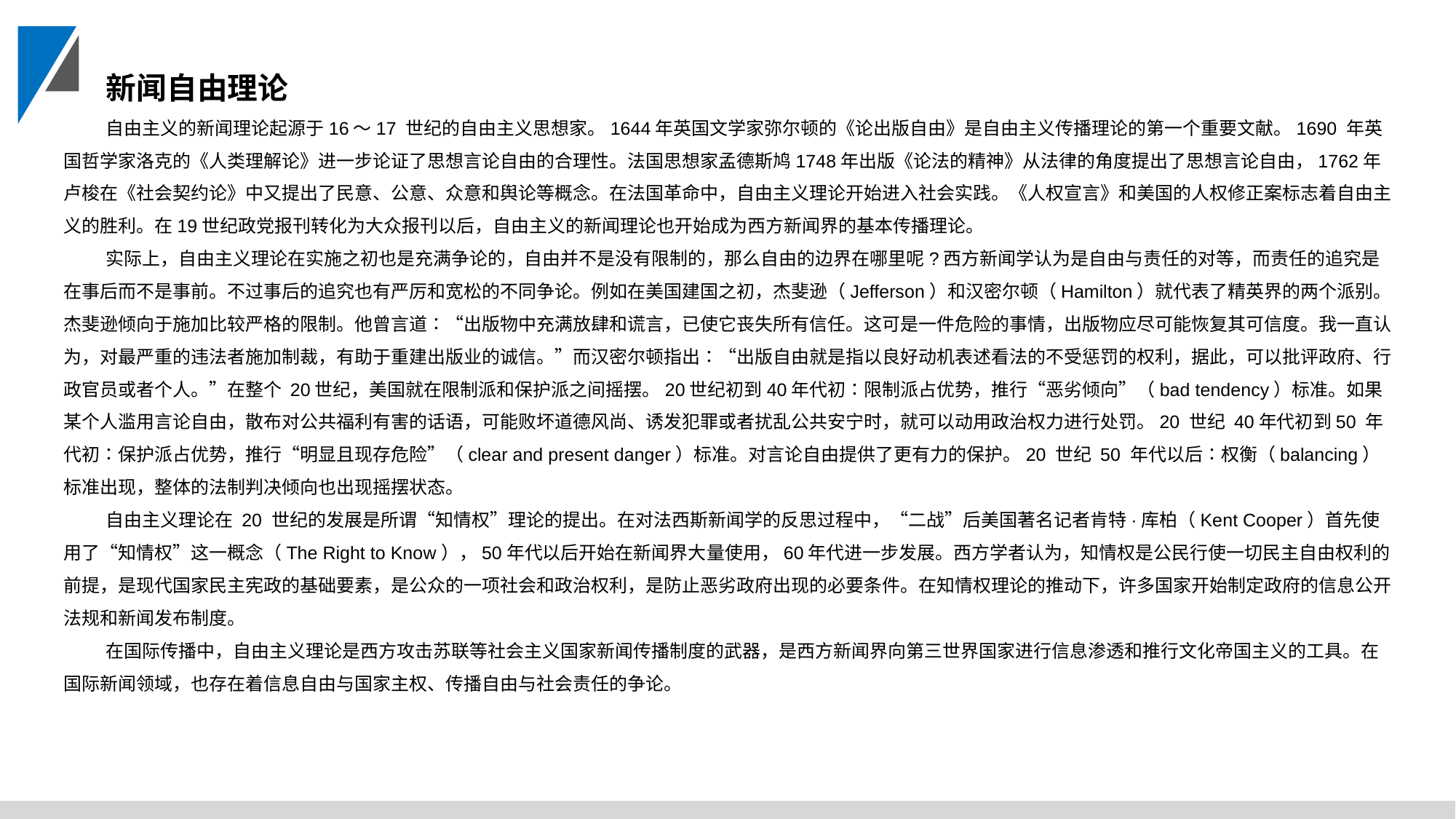

新闻自由理论
自由主义的新闻理论起源于16～17 世纪的自由主义思想家。1644年英国文学家弥尔顿的《论出版自由》是自由主义传播理论的第一个重要文献。1690 年英国哲学家洛克的《人类理解论》进一步论证了思想言论自由的合理性。法国思想家孟德斯鸠1748年出版《论法的精神》从法律的角度提出了思想言论自由，1762年卢梭在《社会契约论》中又提出了民意、公意、众意和舆论等概念。在法国革命中，自由主义理论开始进入社会实践。《人权宣言》和美国的人权修正案标志着自由主义的胜利。在19世纪政党报刊转化为大众报刊以后，自由主义的新闻理论也开始成为西方新闻界的基本传播理论。
实际上，自由主义理论在实施之初也是充满争论的，自由并不是没有限制的，那么自由的边界在哪里呢?西方新闻学认为是自由与责任的对等，而责任的追究是在事后而不是事前。不过事后的追究也有严厉和宽松的不同争论。例如在美国建国之初，杰斐逊（Jefferson）和汉密尔顿（Hamilton）就代表了精英界的两个派别。杰斐逊倾向于施加比较严格的限制。他曾言道∶“出版物中充满放肆和谎言，已使它丧失所有信任。这可是一件危险的事情，出版物应尽可能恢复其可信度。我一直认为，对最严重的违法者施加制裁，有助于重建出版业的诚信。”而汉密尔顿指出∶“出版自由就是指以良好动机表述看法的不受惩罚的权利，据此，可以批评政府、行政官员或者个人。”在整个 20世纪，美国就在限制派和保护派之间摇摆。20世纪初到40年代初∶限制派占优势，推行“恶劣倾向”（bad tendency）标准。如果某个人滥用言论自由，散布对公共福利有害的话语，可能败坏道德风尚、诱发犯罪或者扰乱公共安宁时，就可以动用政治权力进行处罚。20 世纪 40年代初到50 年代初∶保护派占优势，推行“明显且现存危险”（clear and present danger）标准。对言论自由提供了更有力的保护。20 世纪 50 年代以后∶权衡（balancing）标准出现，整体的法制判决倾向也出现摇摆状态。
自由主义理论在 20 世纪的发展是所谓“知情权”理论的提出。在对法西斯新闻学的反思过程中，“二战”后美国著名记者肯特·库柏（Kent Cooper）首先使用了“知情权”这一概念（The Right to Know），50年代以后开始在新闻界大量使用，60年代进一步发展。西方学者认为，知情权是公民行使一切民主自由权利的前提，是现代国家民主宪政的基础要素，是公众的一项社会和政治权利，是防止恶劣政府出现的必要条件。在知情权理论的推动下，许多国家开始制定政府的信息公开法规和新闻发布制度。
在国际传播中，自由主义理论是西方攻击苏联等社会主义国家新闻传播制度的武器，是西方新闻界向第三世界国家进行信息渗透和推行文化帝国主义的工具。在国际新闻领域，也存在着信息自由与国家主权、传播自由与社会责任的争论。